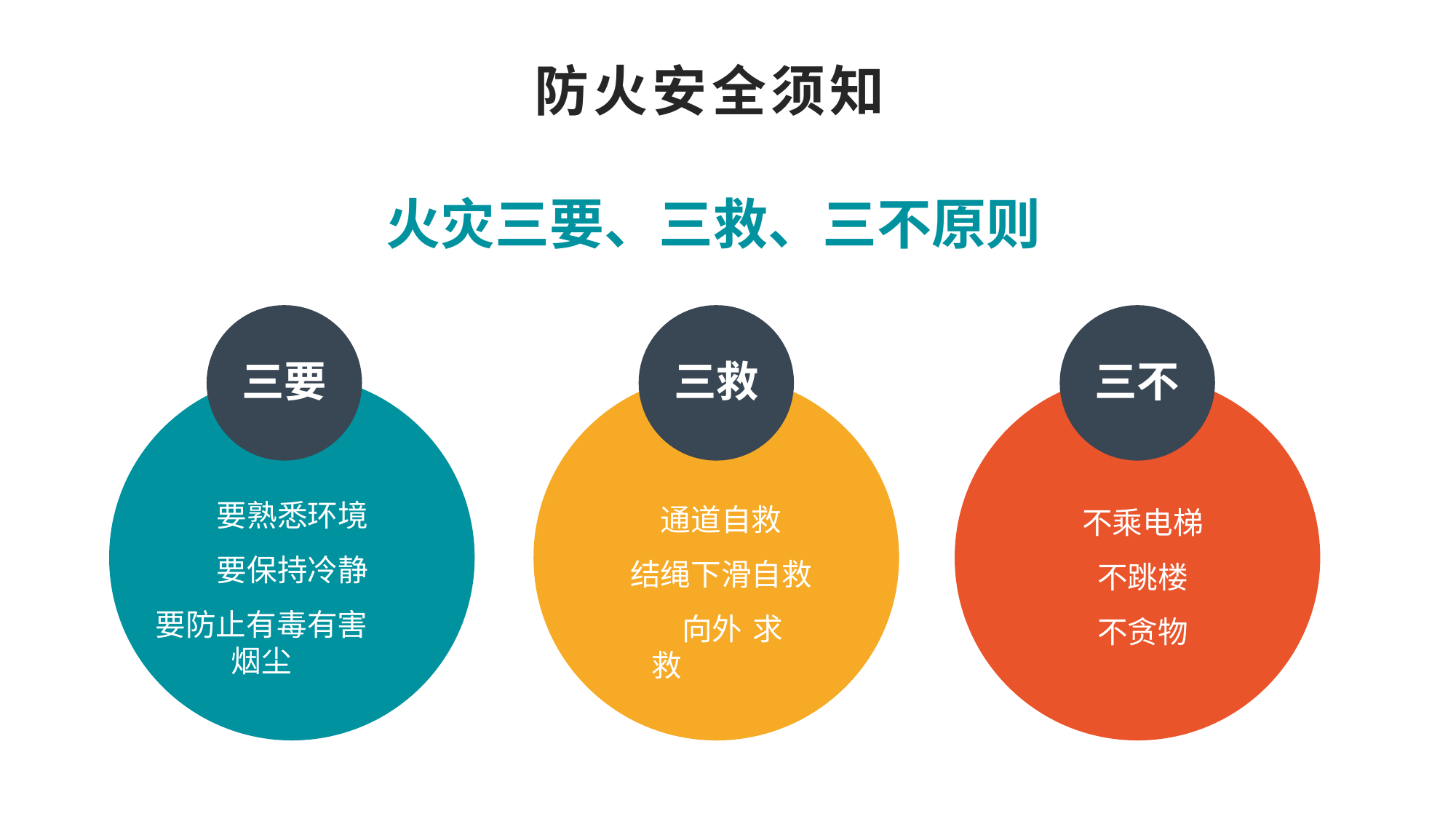

# 防火安全须知
火灾三要、三救、三不原则

三要
三救
三不

要熟悉环境 要保持冷静
要防止有毒有害烟尘
通道自救 结绳下滑自救
向外	求救
不乘电梯 不跳楼 不贪物